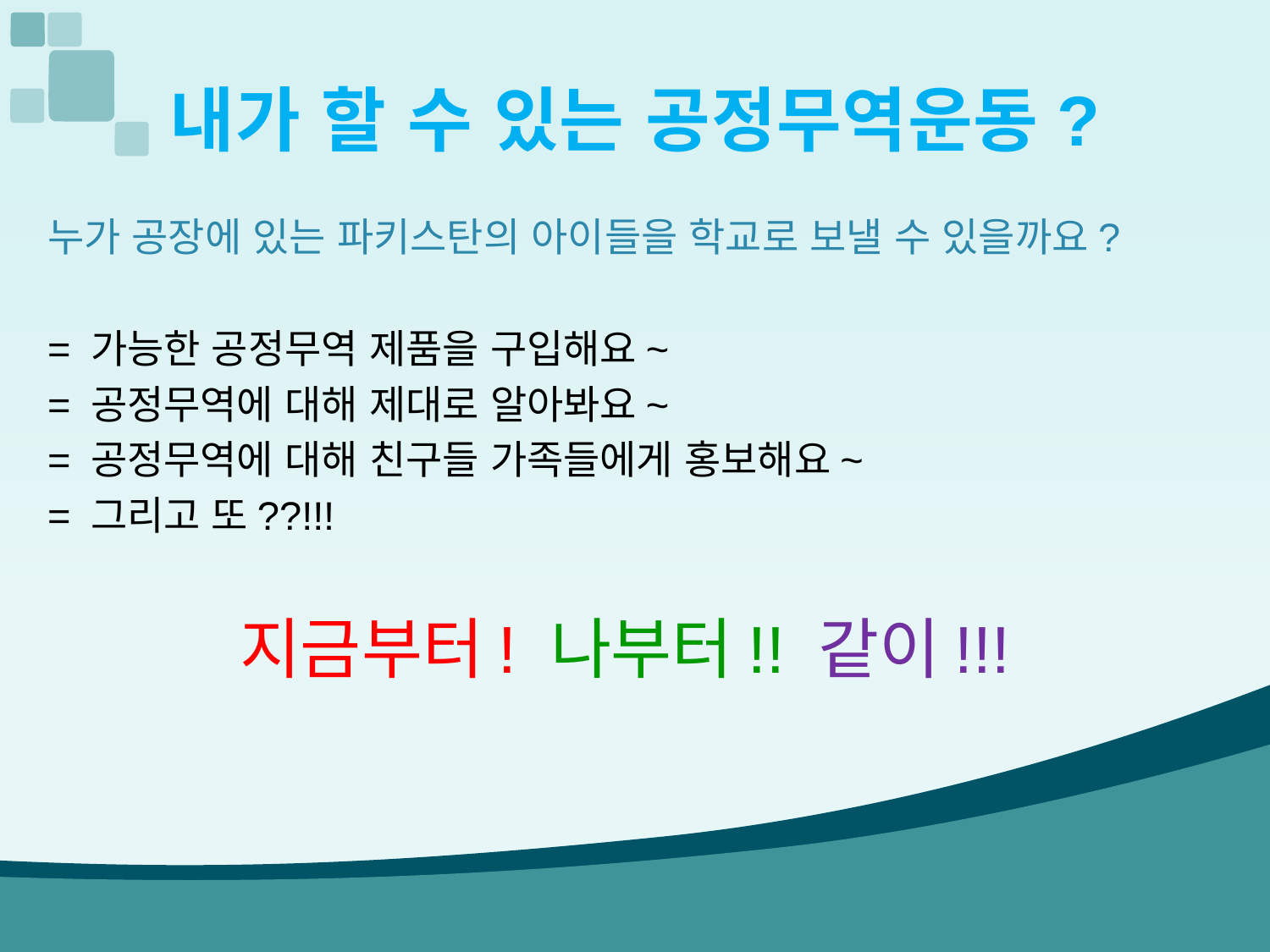

# 내가 할 수 있는 공정무역운동?
누가 공장에 있는 파키스탄의 아이들을 학교로 보낼 수 있을까요?

= 가능한 공정무역 제품을 구입해요~
= 공정무역에 대해 제대로 알아봐요~
= 공정무역에 대해 친구들 가족들에게 홍보해요~
= 그리고 또??!!!

지금부터! 나부터!! 같이!!!